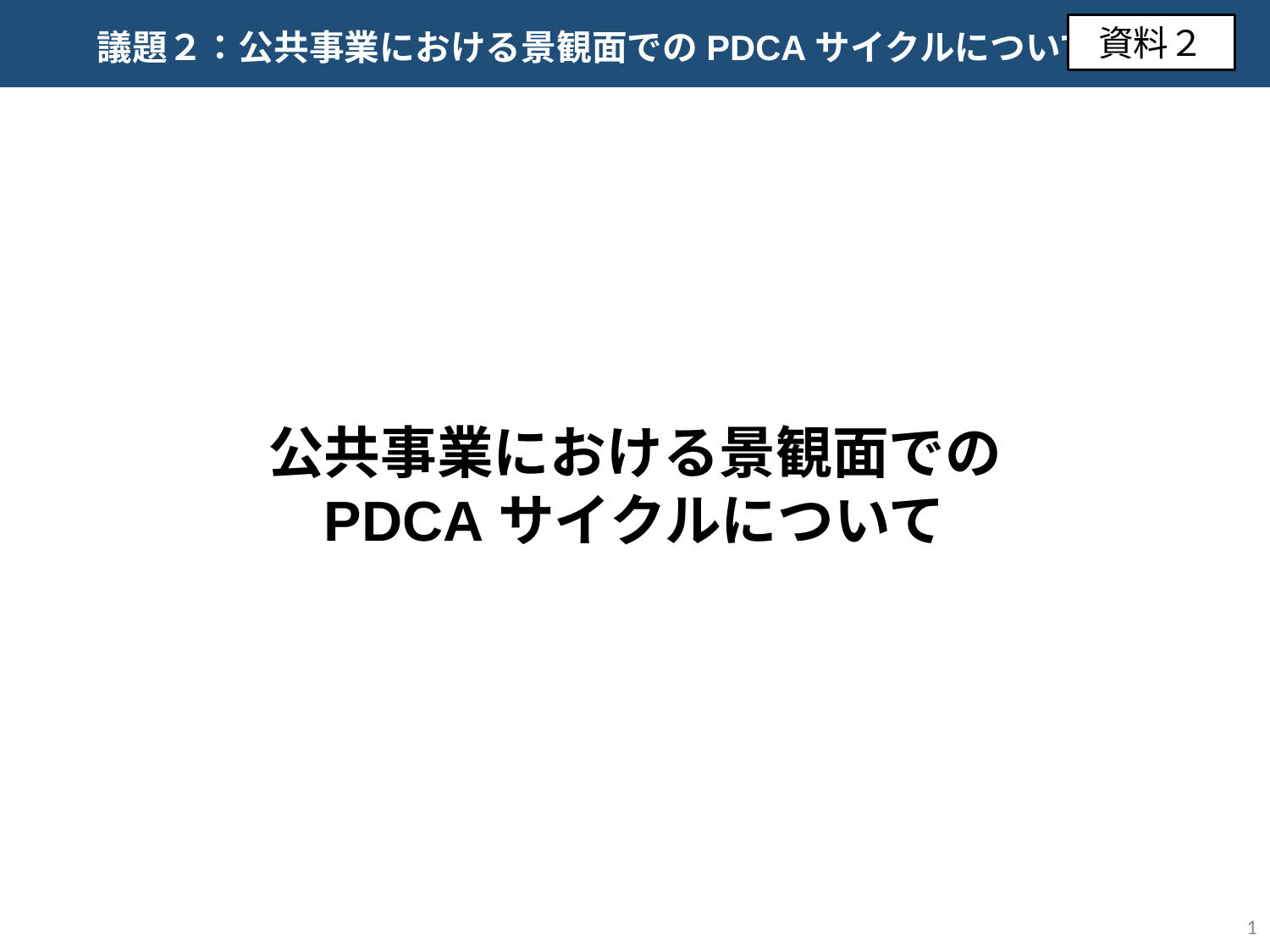

議題２：公共事業における景観面でのPDCAサイクルについて
資料２
公共事業における景観面での
PDCAサイクルについて
1